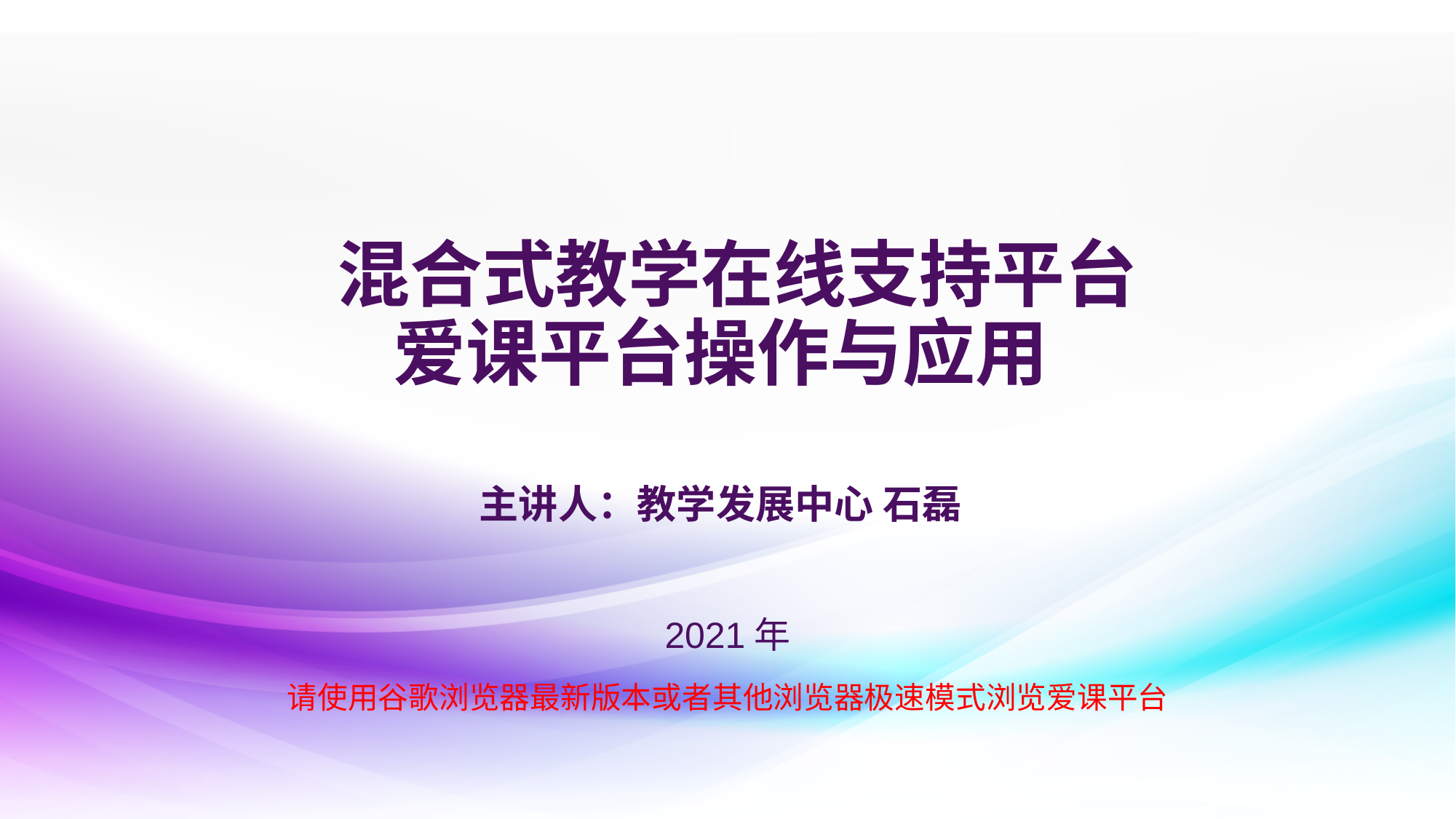

# 混合式教学在线支持平台 爱课平台操作与应用
主讲人：教学发展中心 石磊
2021年
请使用谷歌浏览器最新版本或者其他浏览器极速模式浏览爱课平台